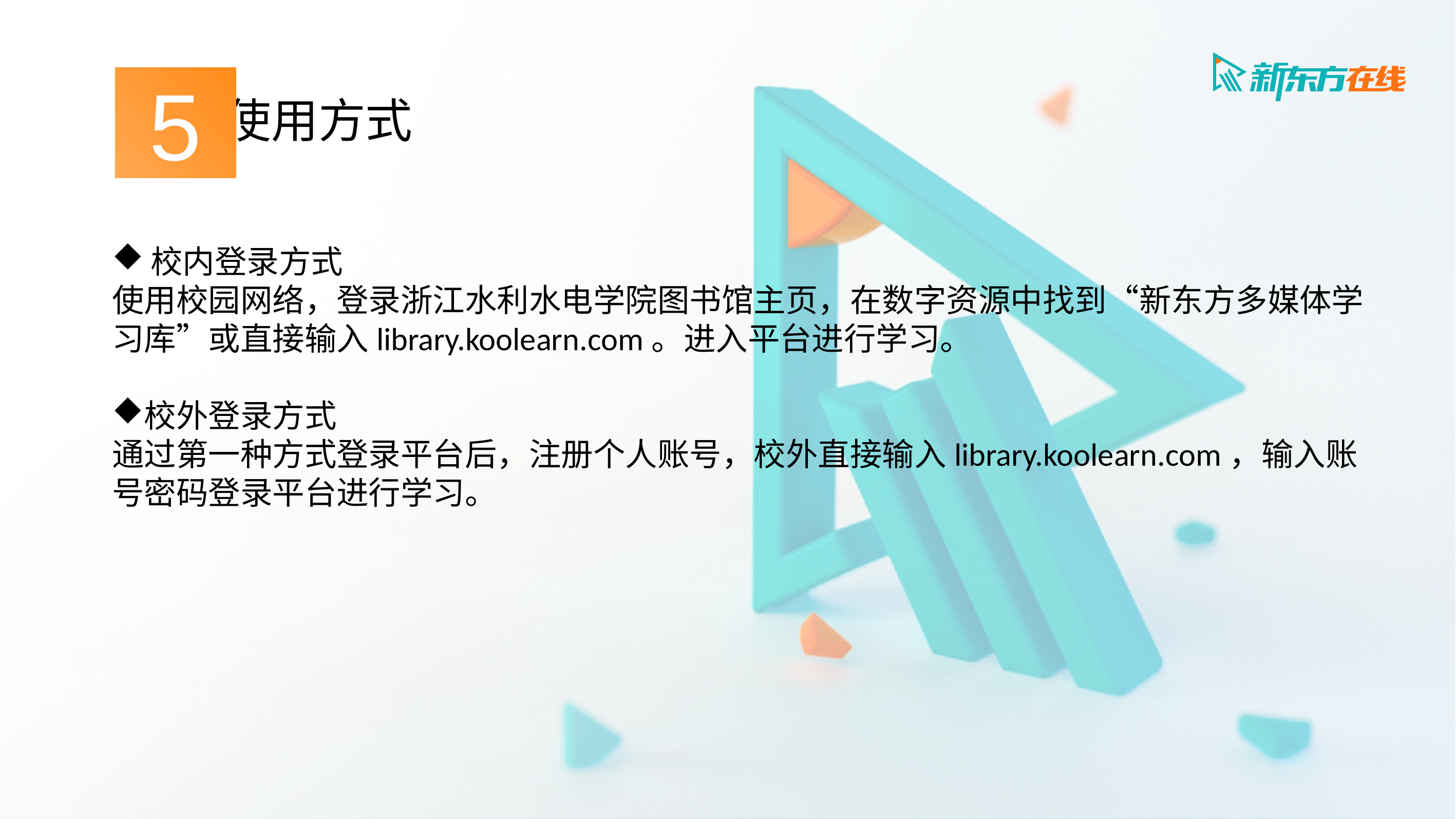

# 使用方式
5
校内登录方式
使用校园网络，登录浙江水利水电学院图书馆主页，在数字资源中找到“新东方多媒体学习库”或直接输入library.koolearn.com。进入平台进行学习。

校外登录方式
通过第一种方式登录平台后，注册个人账号，校外直接输入library.koolearn.com，输入账号密码登录平台进行学习。